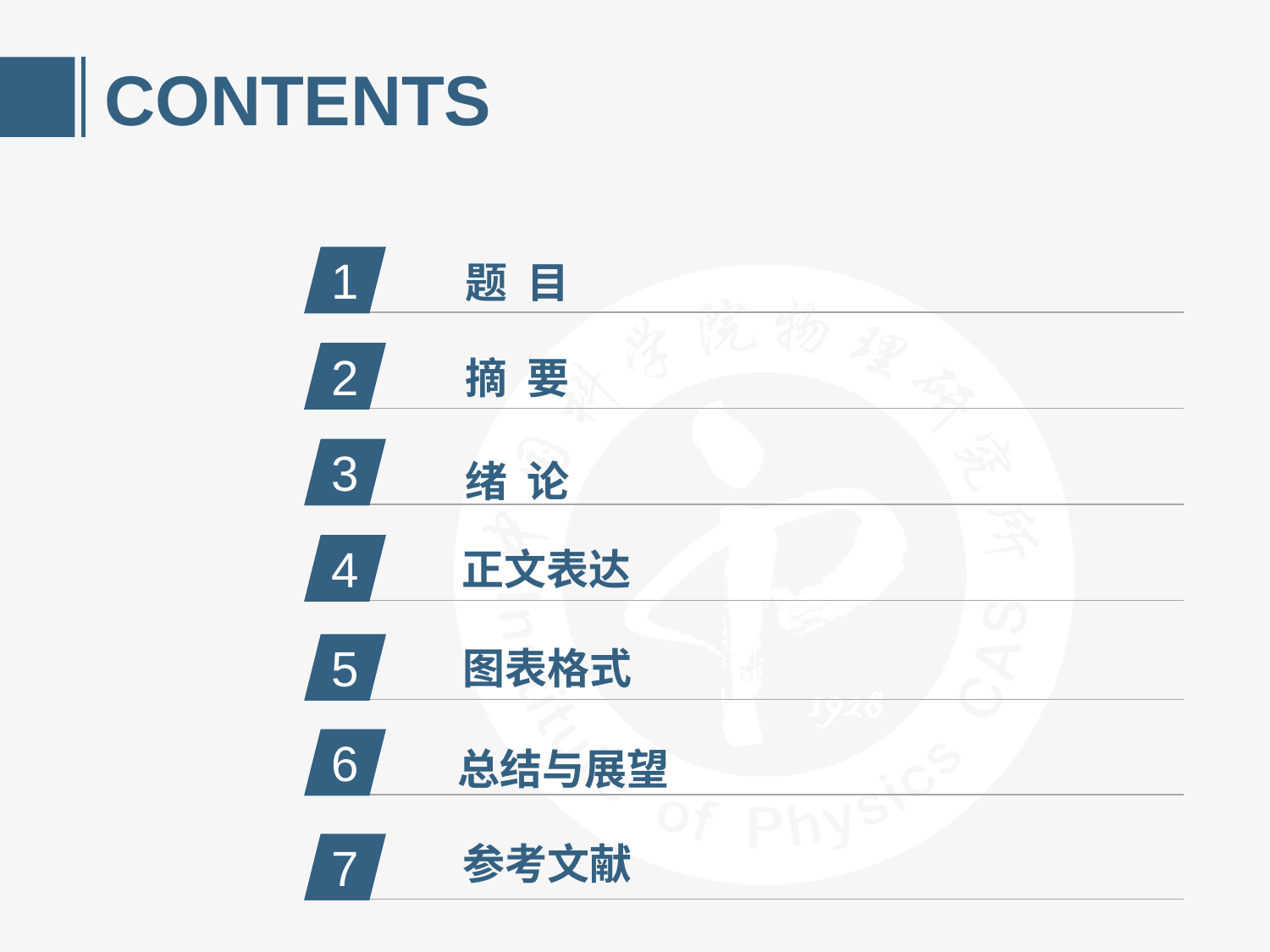

CONTENTS

1

题  目
2

摘  要
绪  论
3

4

正文表达
5

图表格式
6

总结与展望
7

参考文献